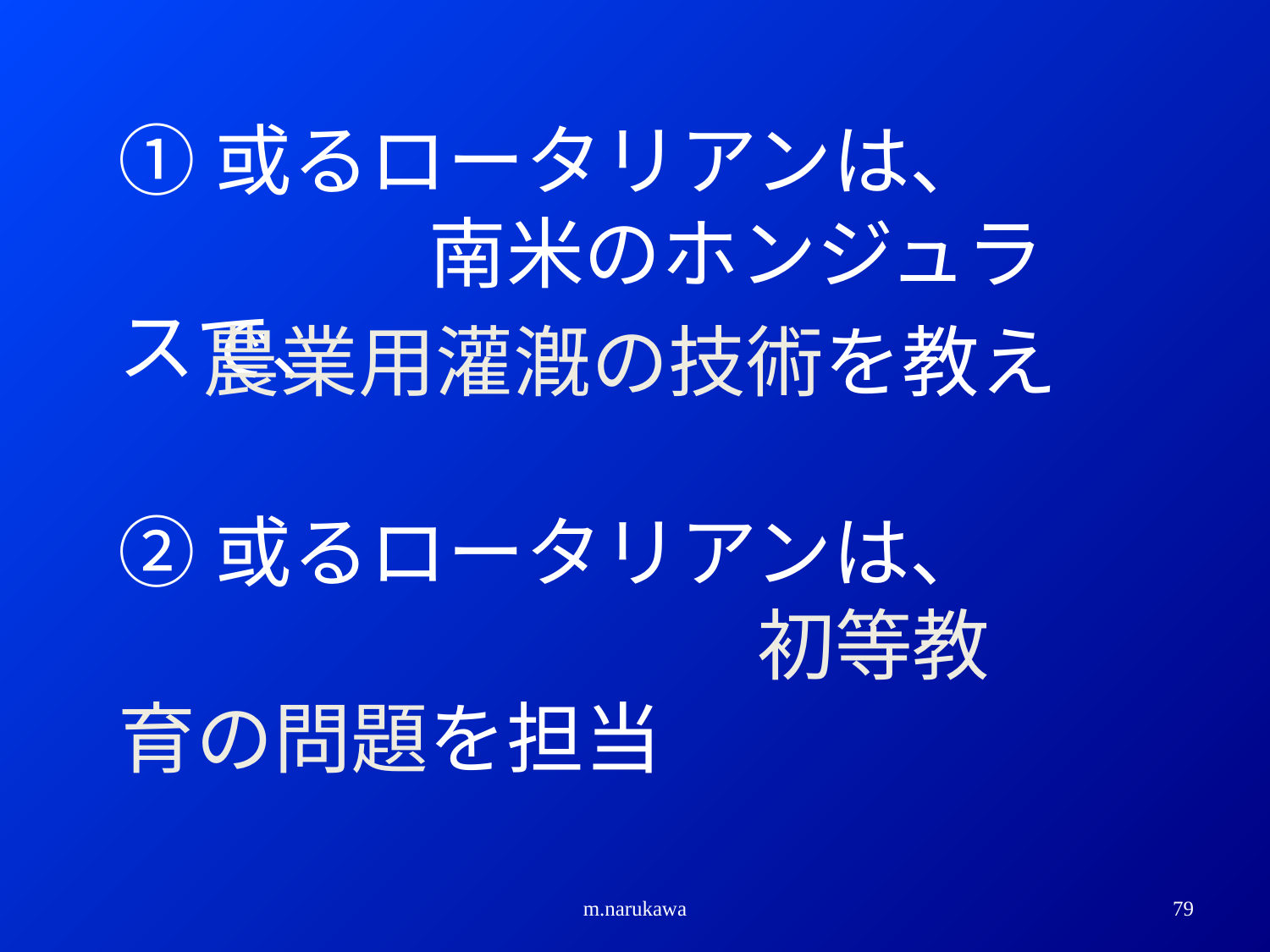

①或るロータリアンは、　　　　　南米のホンジュラスで、
農業用灌漑の技術を教え
②或るロータリアンは、　　　　 　　　　　初等教育の問題を担当
m.narukawa
79